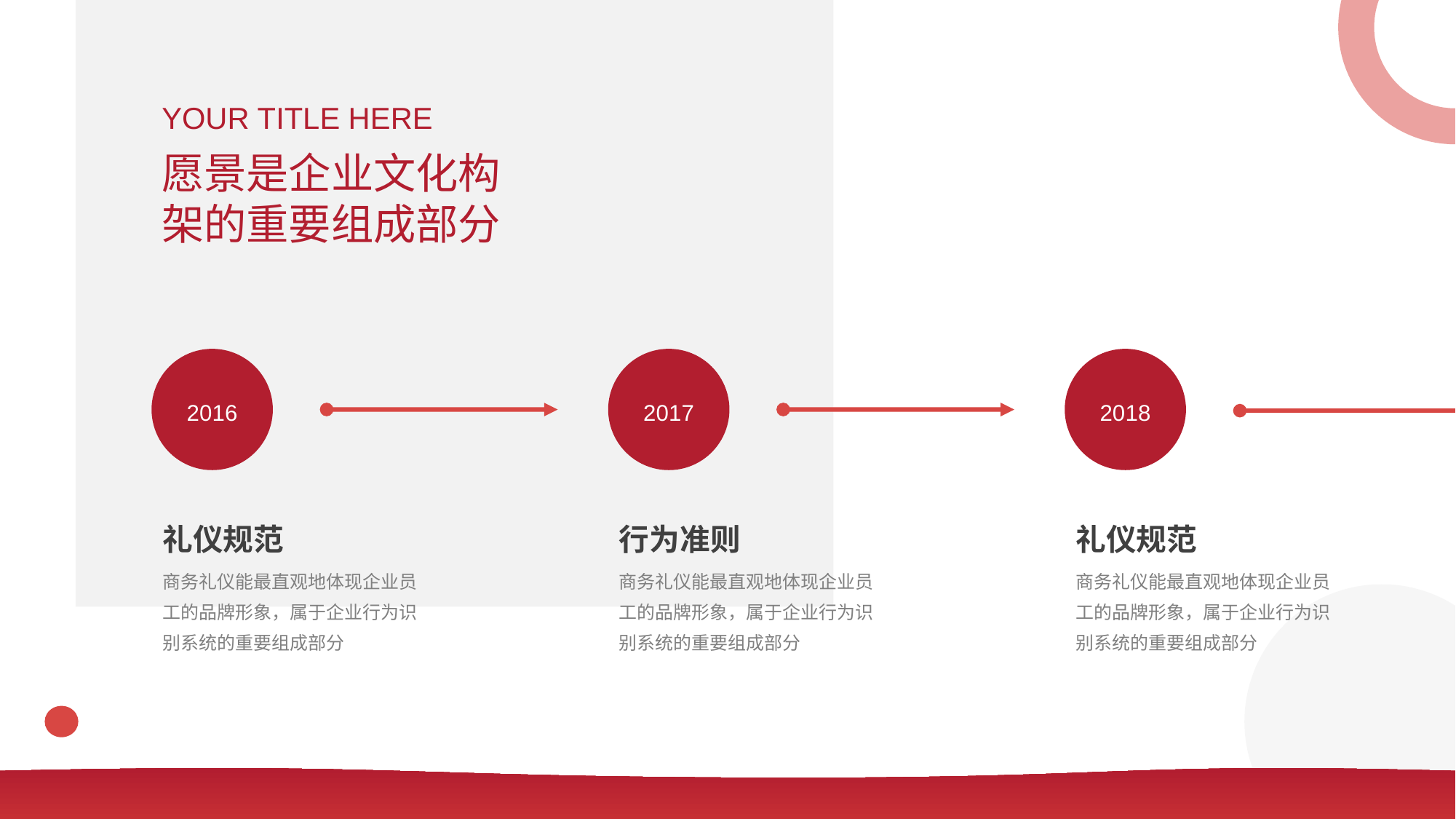

输入您的标题

YOUR TITLE HERE
愿景是企业文化构架的重要组成部分

2016
2017
2018

礼仪规范
行为准则
礼仪规范
商务礼仪能最直观地体现企业员工的品牌形象，属于企业行为识别系统的重要组成部分
商务礼仪能最直观地体现企业员工的品牌形象，属于企业行为识别系统的重要组成部分
商务礼仪能最直观地体现企业员工的品牌形象，属于企业行为识别系统的重要组成部分